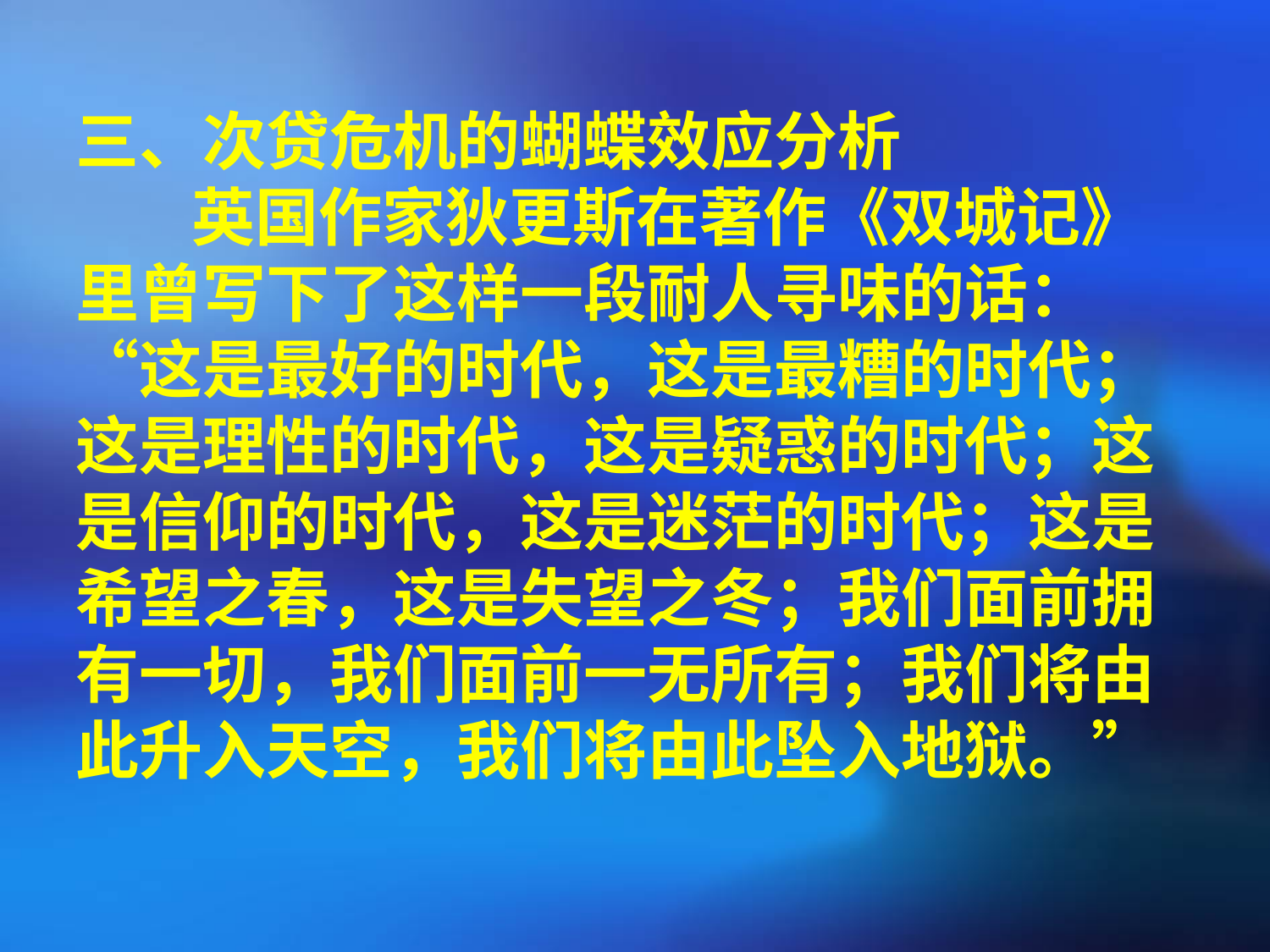

三、次贷危机的蝴蝶效应分析
       英国作家狄更斯在著作《双城记》里曾写下了这样一段耐人寻味的话：“这是最好的时代，这是最糟的时代；这是理性的时代，这是疑惑的时代；这是信仰的时代，这是迷茫的时代；这是希望之春，这是失望之冬；我们面前拥有一切，我们面前一无所有；我们将由此升入天空，我们将由此坠入地狱。”